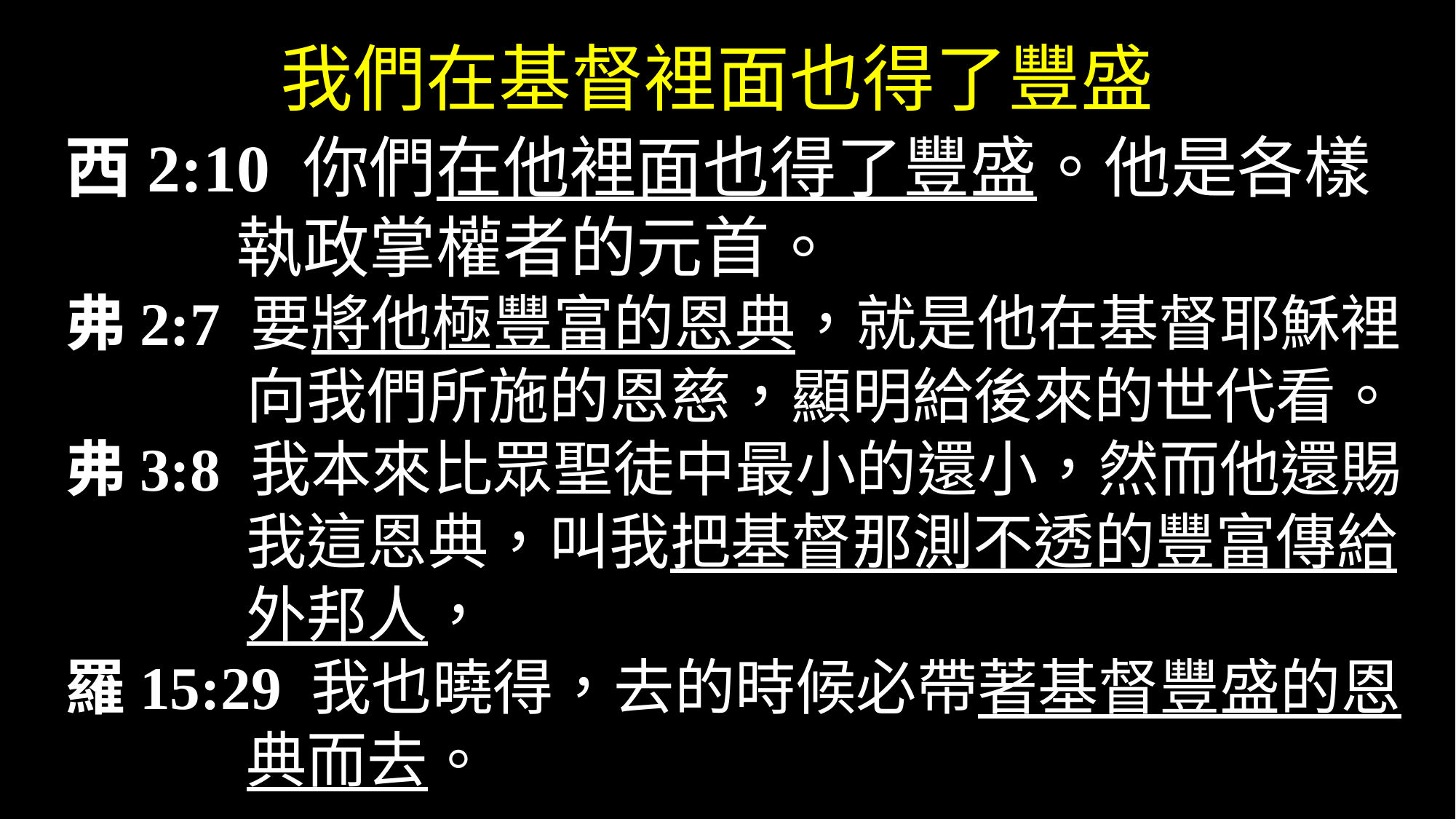

# 我們在基督裡面也得了豐盛
西2:10 你們在他裡面也得了豐盛。他是各樣執政掌權者的元首。
弗2:7 要將他極豐富的恩典，就是他在基督耶穌裡向我們所施的恩慈，顯明給後來的世代看。
弗3:8 我本來比眾聖徒中最小的還小，然而他還賜我這恩典，叫我把基督那測不透的豐富傳給外邦人，
羅15:29 我也曉得，去的時候必帶著基督豐盛的恩典而去。